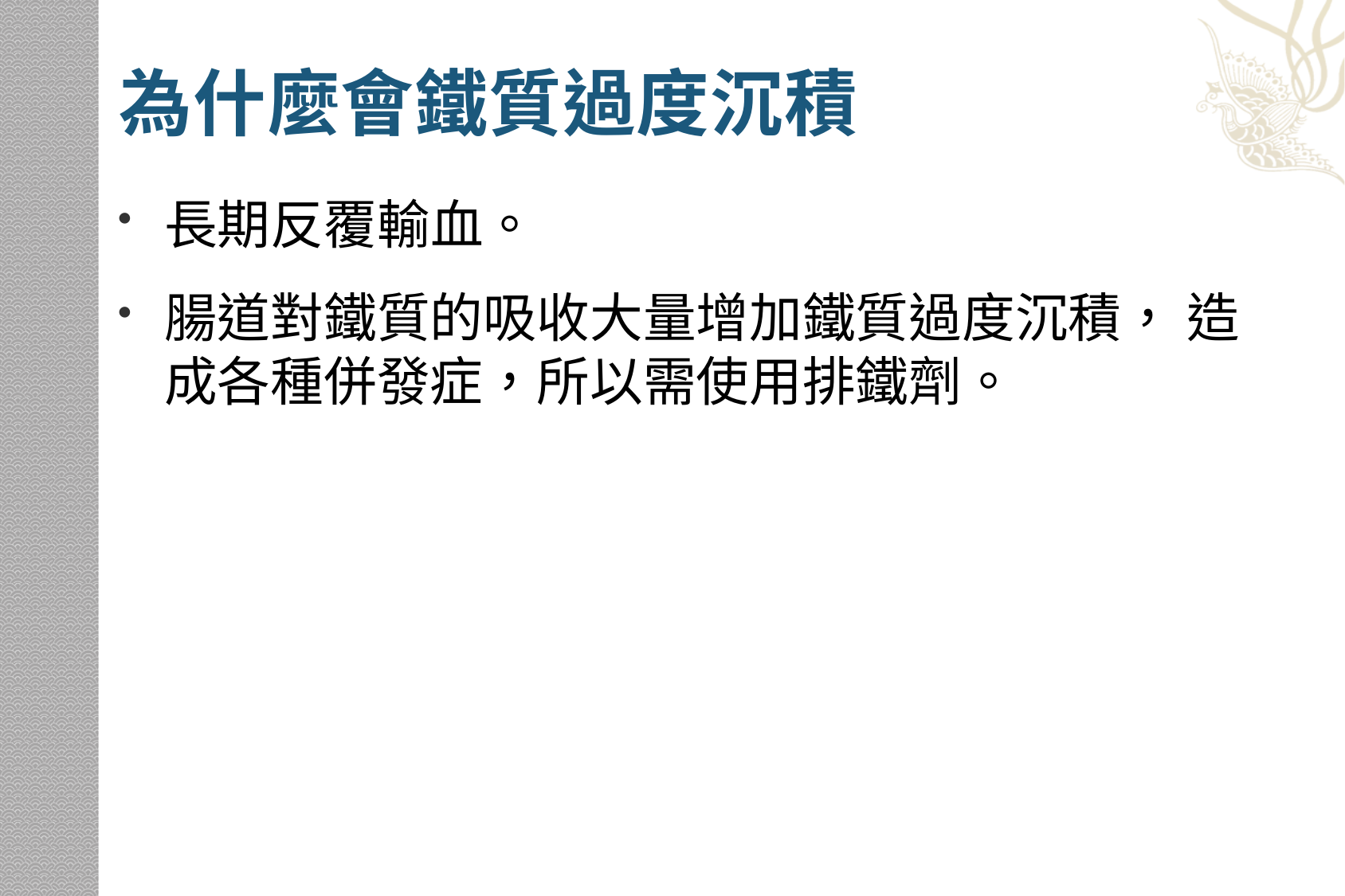

# 為什麼會鐵質過度沉積
長期反覆輸血。
腸道對鐵質的吸收大量增加鐵質過度沉積， 造成各種併發症，所以需使用排鐵劑。